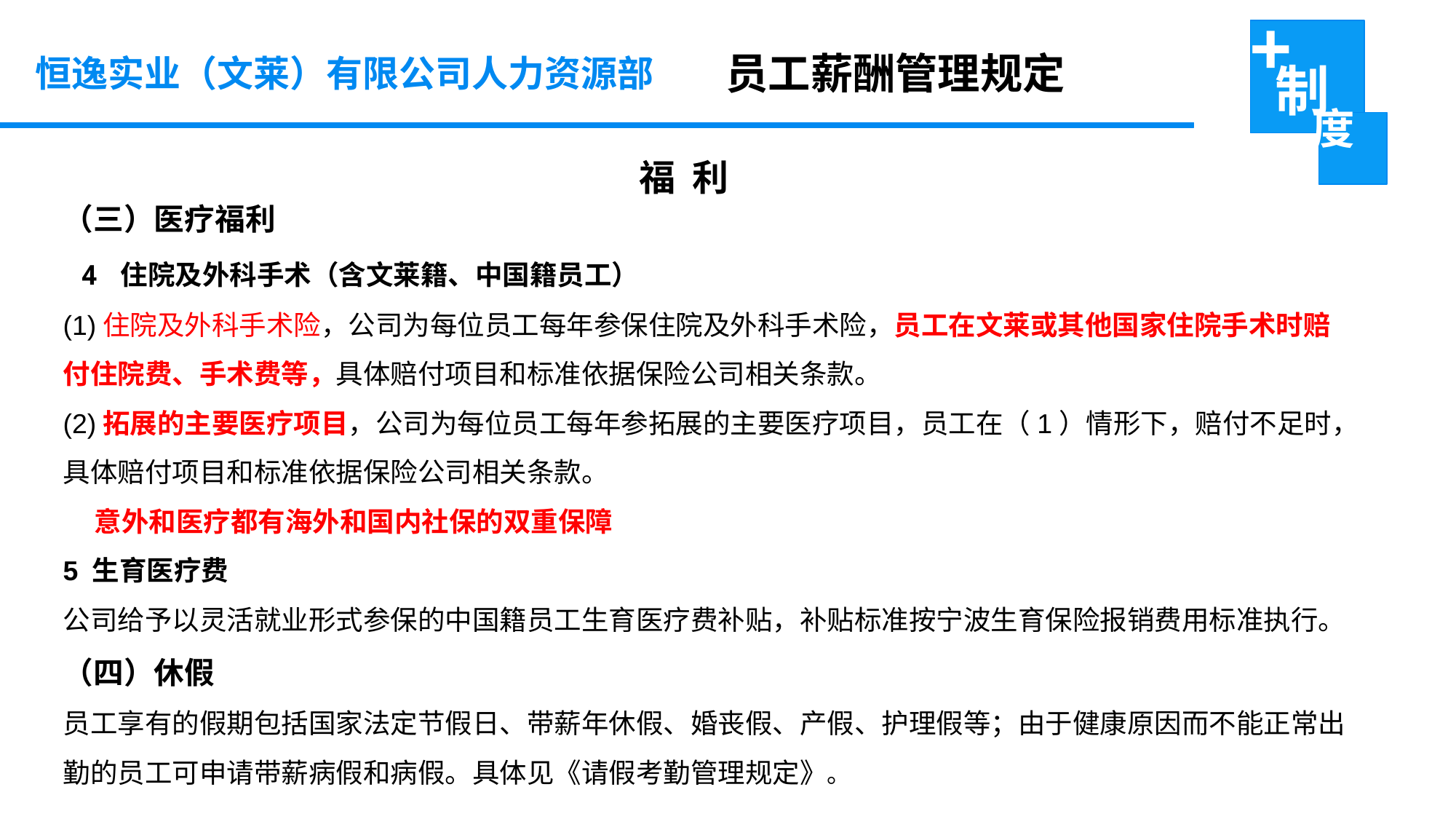

员工薪酬管理规定
恒逸实业（文莱）有限公司人力资源部
福  利
（三）医疗福利
 4 住院及外科手术（含文莱籍、中国籍员工）
(1)住院及外科手术险，公司为每位员工每年参保住院及外科手术险，员工在文莱或其他国家住院手术时赔付住院费、手术费等，具体赔付项目和标准依据保险公司相关条款。
(2)拓展的主要医疗项目，公司为每位员工每年参拓展的主要医疗项目，员工在（1）情形下，赔付不足时，具体赔付项目和标准依据保险公司相关条款。
    意外和医疗都有海外和国内社保的双重保障
5 生育医疗费
公司给予以灵活就业形式参保的中国籍员工生育医疗费补贴，补贴标准按宁波生育保险报销费用标准执行。
（四）休假
员工享有的假期包括国家法定节假日、带薪年休假、婚丧假、产假、护理假等；由于健康原因而不能正常出勤的员工可申请带薪病假和病假。具体见《请假考勤管理规定》。